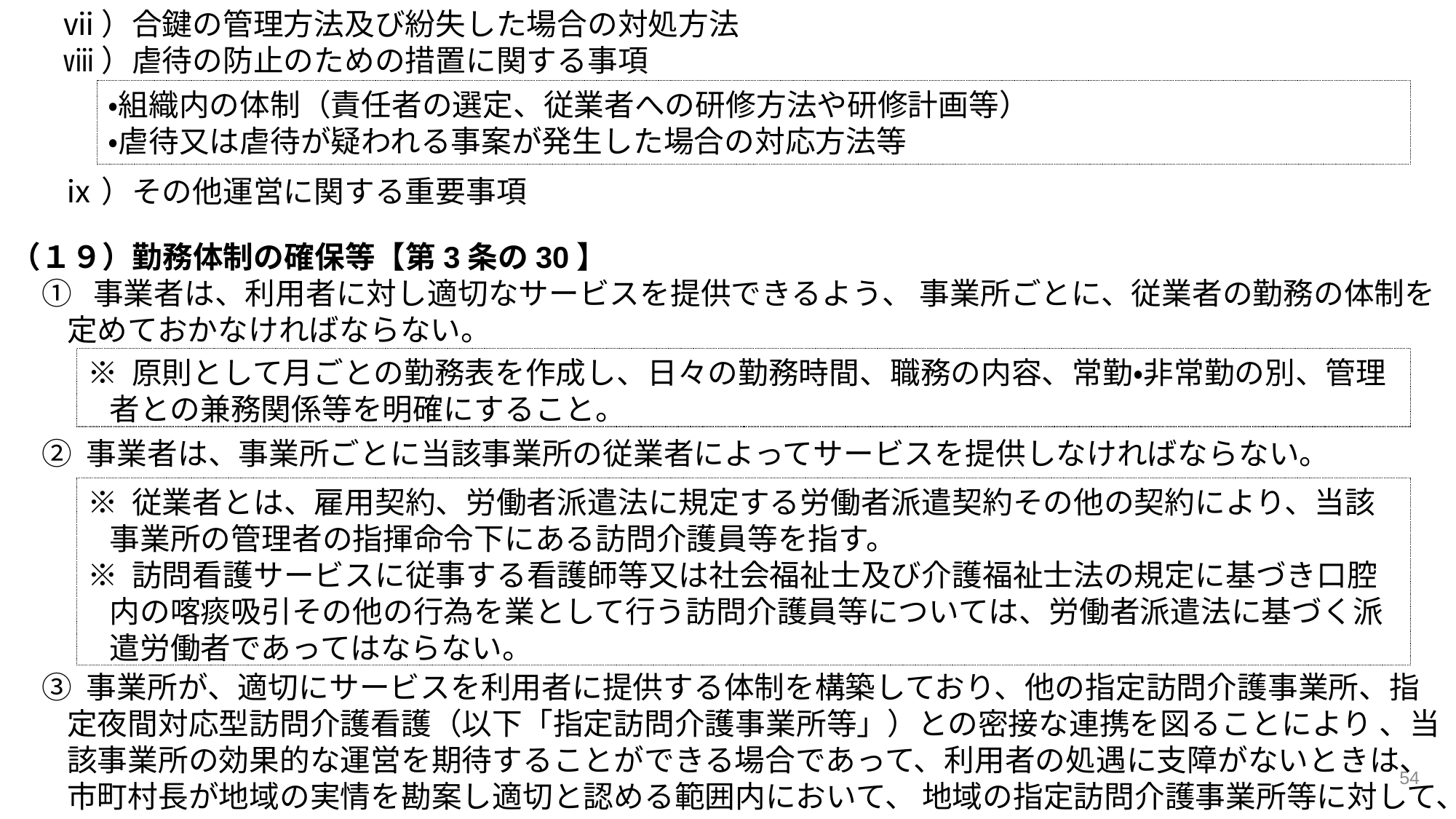

ⅶ）合鍵の管理方法及び紛失した場合の対処方法
ⅷ）虐待の防止のための措置に関する事項

ⅸ）その他運営に関する重要事項

（１９）勤務体制の確保等【第3条の30】
①  事業者は、利用者に対し適切なサービスを提供できるよう、 事業所ごとに、従業者の勤務の体制を定めておかなければならない。

② 事業者は、事業所ごとに当該事業所の従業者によってサービスを提供しなければならない。

③ 事業所が、適切にサービスを利用者に提供する体制を構築しており、他の指定訪問介護事業所、指定夜間対応型訪問介護看護（以下「指定訪問介護事業所等」）との密接な連携を図ることにより 、当該事業所の効果的な運営を期待することができる場合であって、利用者の処遇に支障がないときは、市町村長が地域の実情を勘案し適切と認める範囲内において、 地域の指定訪問介護事業所等に対して、

・組織内の体制（責任者の選定、従業者への研修方法や研修計画等）
・虐待又は虐待が疑われる事案が発生した場合の対応方法等
※ 原則として月ごとの勤務表を作成し、日々の勤務時間、職務の内容、常勤・非常勤の別、管理者との兼務関係等を明確にすること。
※ 従業者とは、雇用契約、労働者派遣法に規定する労働者派遣契約その他の契約により、当該事業所の管理者の指揮命令下にある訪問介護員等を指す。
※ 訪問看護サービスに従事する看護師等又は社会福祉士及び介護福祉士法の規定に基づき口腔内の喀痰吸引その他の行為を業として行う訪問介護員等については、労働者派遣法に基づく派遣労働者であってはならない。
54